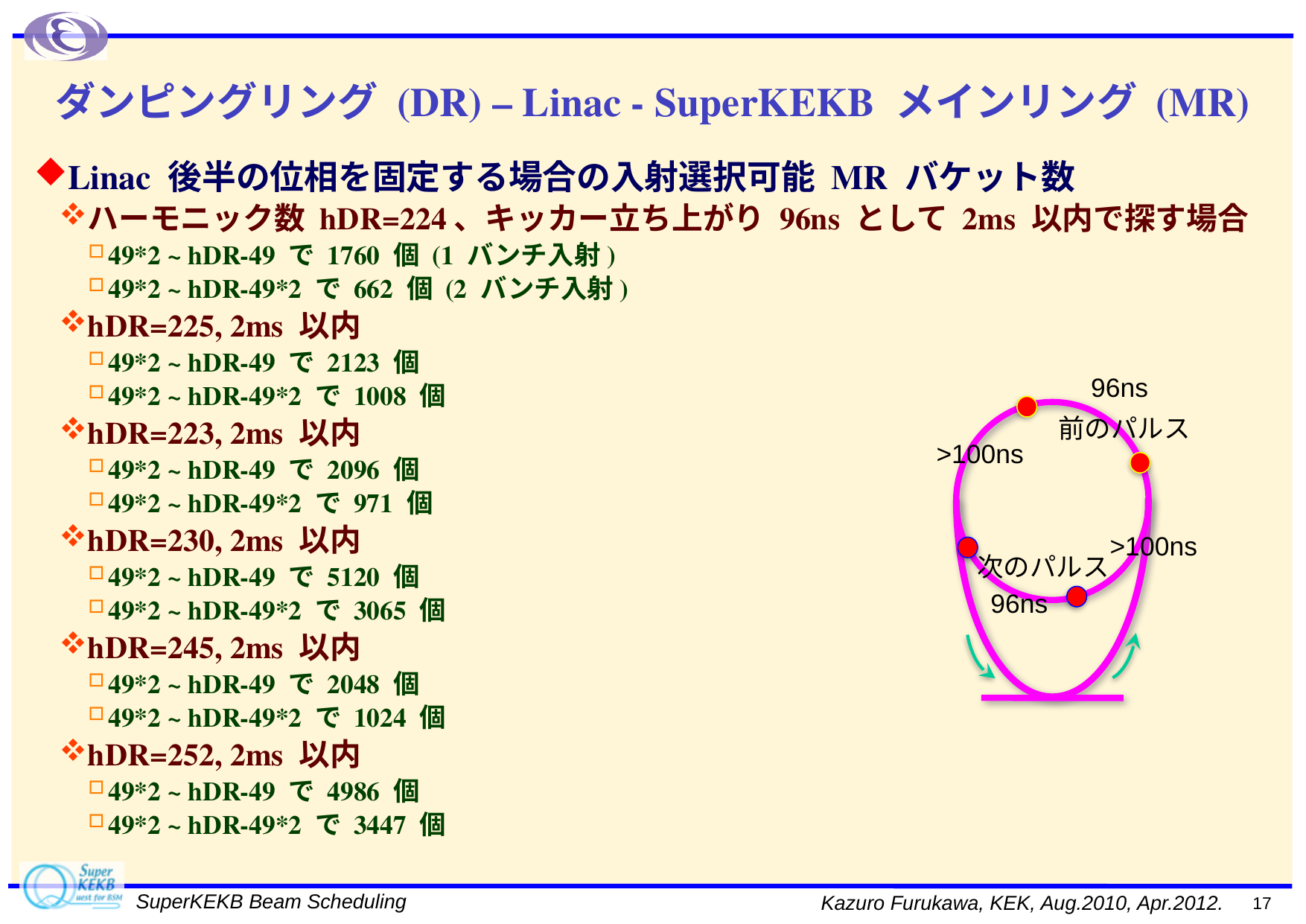

# ダンピングリング (DR) – Linac - SuperKEKB メインリング (MR)
Linac 後半の位相を固定する場合の入射選択可能 MR バケット数
ハーモニック数 hDR=224、キッカー立ち上がり 96ns として 2ms 以内で探す場合
49*2 ~ hDR-49 で 1760 個 (1 バンチ入射)
49*2 ~ hDR-49*2 で 662 個 (2 バンチ入射)
hDR=225, 2ms 以内
49*2 ~ hDR-49 で 2123 個
49*2 ~ hDR-49*2 で 1008 個
hDR=223, 2ms 以内
49*2 ~ hDR-49 で 2096 個
49*2 ~ hDR-49*2 で 971 個
hDR=230, 2ms 以内
49*2 ~ hDR-49 で 5120 個
49*2 ~ hDR-49*2 で 3065 個
hDR=245, 2ms 以内
49*2 ~ hDR-49 で 2048 個
49*2 ~ hDR-49*2 で 1024 個
hDR=252, 2ms 以内
49*2 ~ hDR-49 で 4986 個
49*2 ~ hDR-49*2 で 3447 個

96ns

前のパルス
>100ns

>100ns

次のパルス

96ns

17